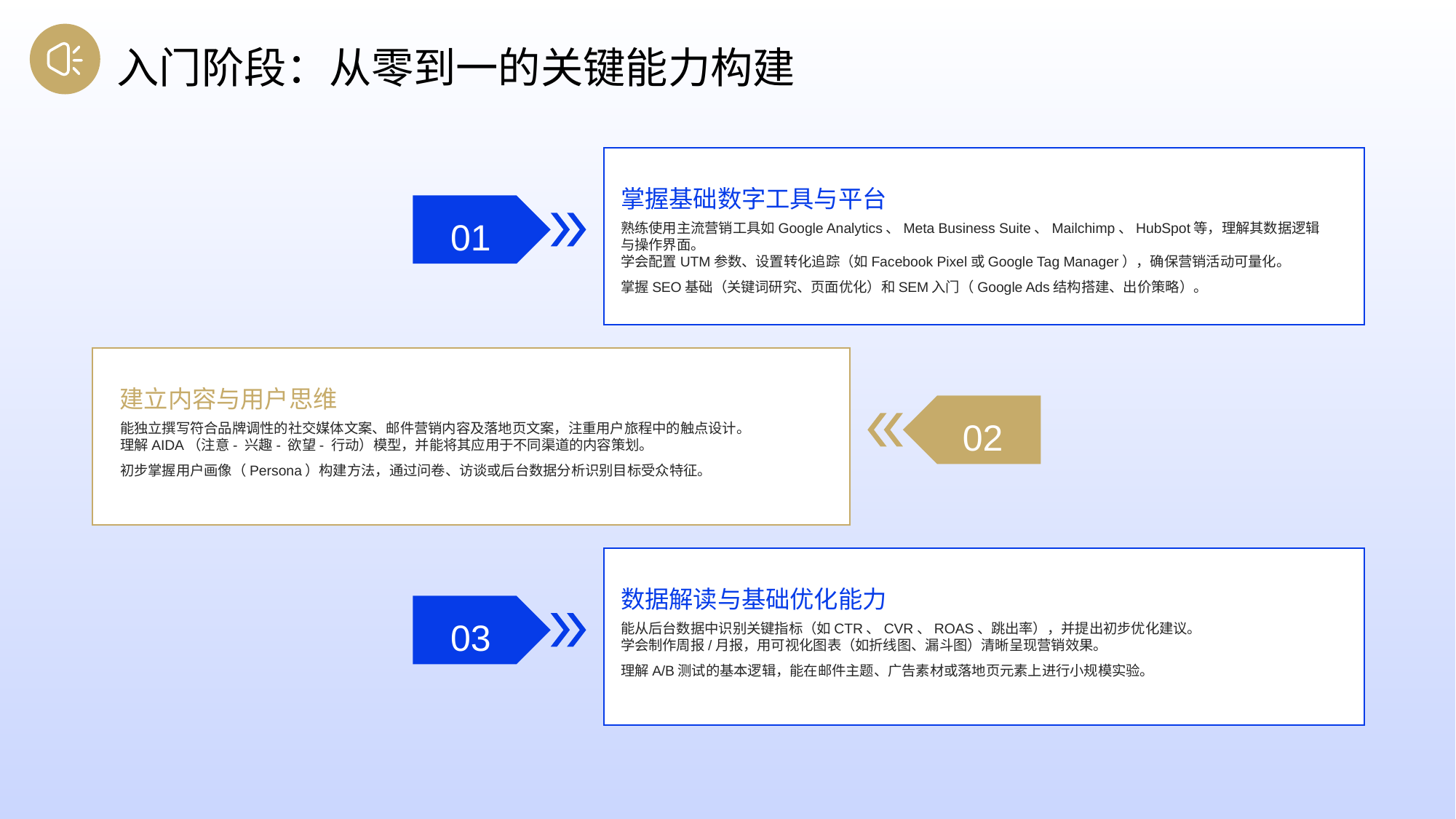

入门阶段：从零到一的关键能力构建

掌握基础数字工具与平台

01

熟练使用主流营销工具如Google Analytics、Meta Business Suite、Mailchimp、HubSpot等，理解其数据逻辑与操作界面。
学会配置UTM参数、设置转化追踪（如Facebook Pixel或Google Tag Manager），确保营销活动可量化。
掌握SEO基础（关键词研究、页面优化）和SEM入门（Google Ads结构搭建、出价策略）。

建立内容与用户思维

02

能独立撰写符合品牌调性的社交媒体文案、邮件营销内容及落地页文案，注重用户旅程中的触点设计。
理解AIDA（注意- 兴趣- 欲望- 行动）模型，并能将其应用于不同渠道的内容策划。
初步掌握用户画像（Persona）构建方法，通过问卷、访谈或后台数据分析识别目标受众特征。

数据解读与基础优化能力

03

能从后台数据中识别关键指标（如CTR、CVR、ROAS、跳出率），并提出初步优化建议。
学会制作周报/月报，用可视化图表（如折线图、漏斗图）清晰呈现营销效果。
理解A/B测试的基本逻辑，能在邮件主题、广告素材或落地页元素上进行小规模实验。